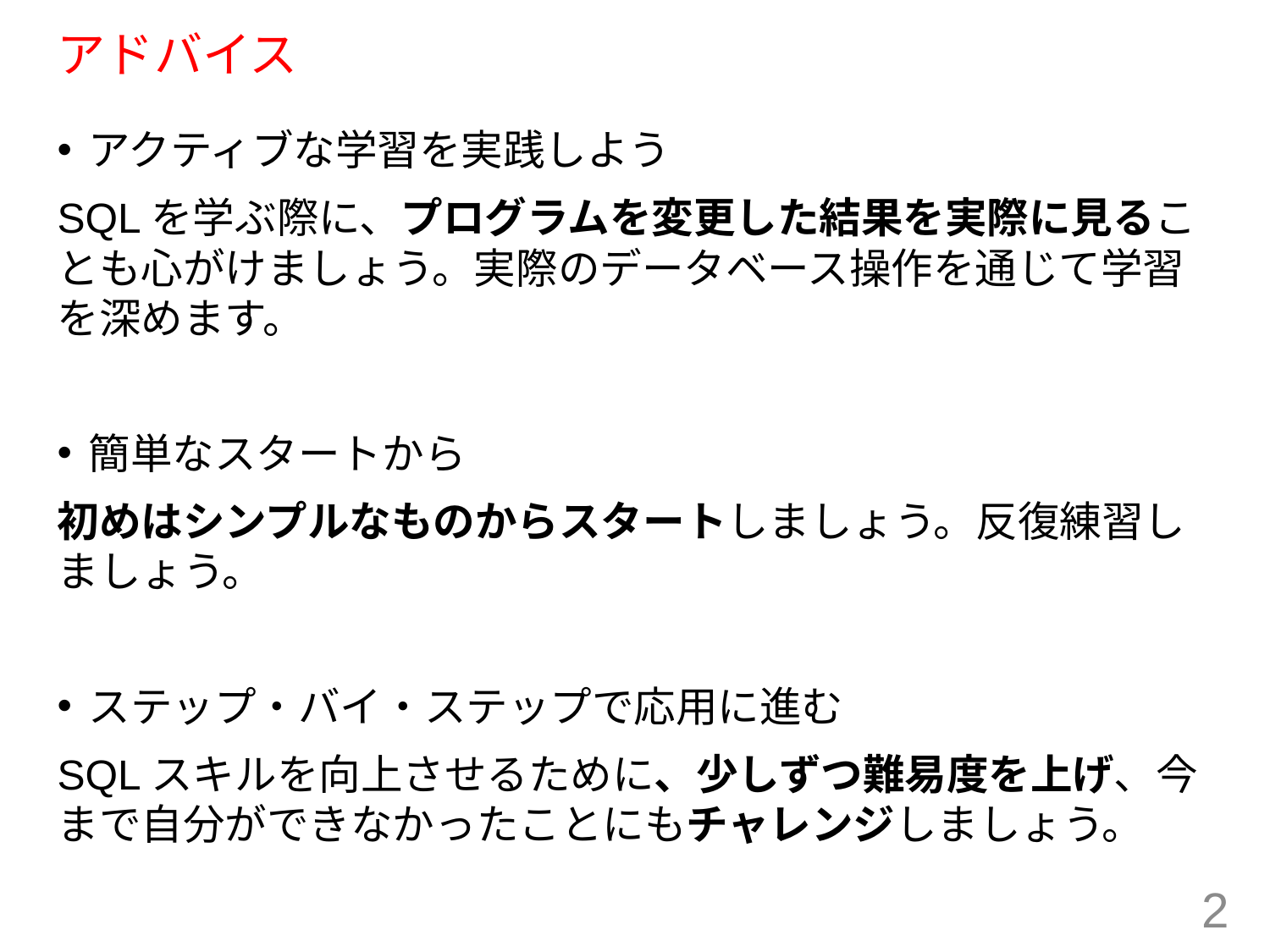

# アドバイス
アクティブな学習を実践しよう
SQLを学ぶ際に、プログラムを変更した結果を実際に見ることも心がけましょう。実際のデータベース操作を通じて学習を深めます。

簡単なスタートから
初めはシンプルなものからスタートしましょう。反復練習しましょう。

ステップ・バイ・ステップで応用に進む
SQLスキルを向上させるために、少しずつ難易度を上げ、今まで自分ができなかったことにもチャレンジしましょう。

2